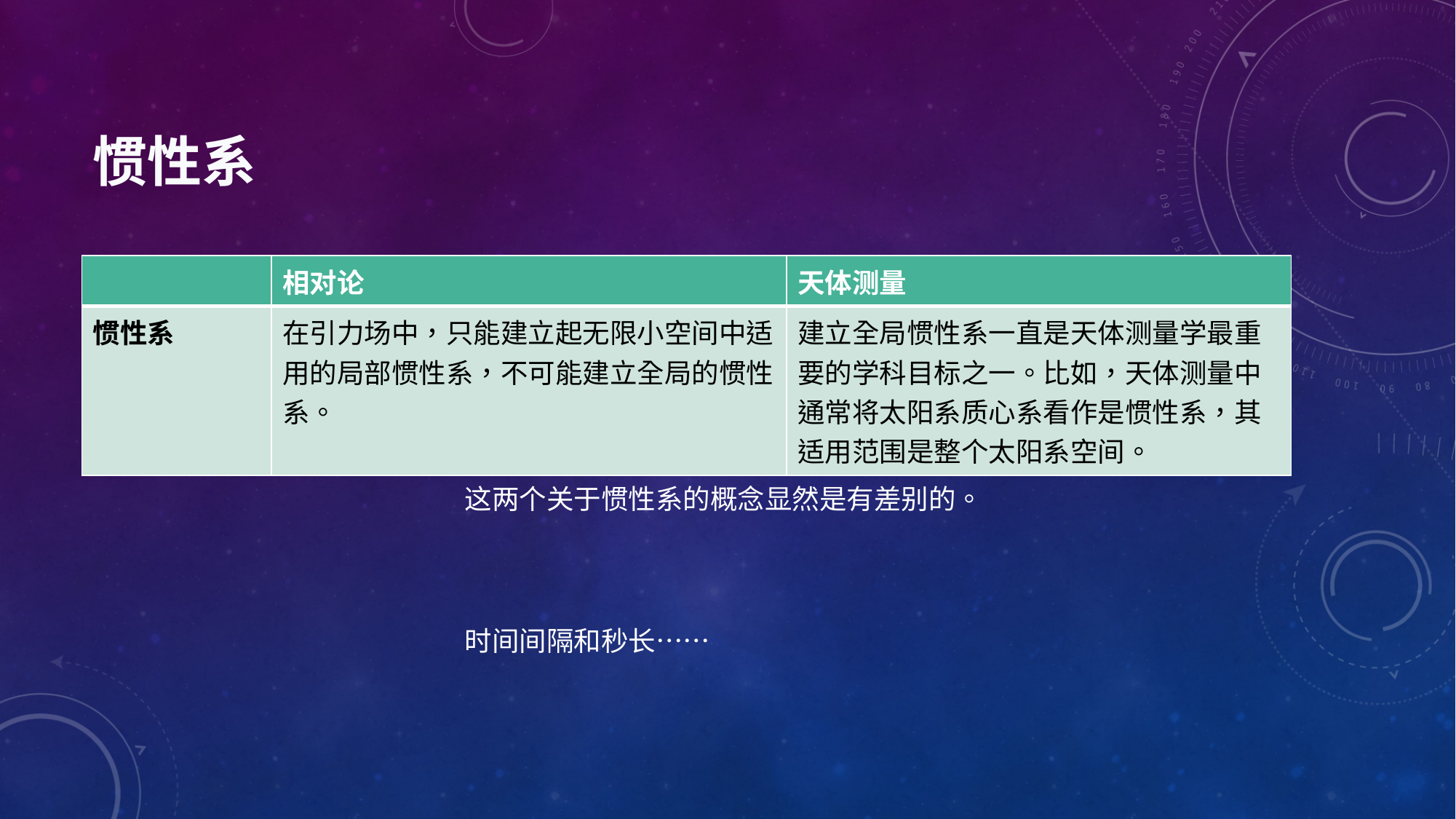

# 惯性系
|  | 相对论 | 天体测量 |
| --- | --- | --- |
| 惯性系 | 在引力场中，只能建立起无限小空间中适用的局部惯性系，不可能建立全局的惯性系。 | 建立全局惯性系一直是天体测量学最重要的学科目标之一。比如，天体测量中通常将太阳系质心系看作是惯性系，其适用范围是整个太阳系空间。 |
这两个关于惯性系的概念显然是有差别的。
时间间隔和秒长⋯⋯